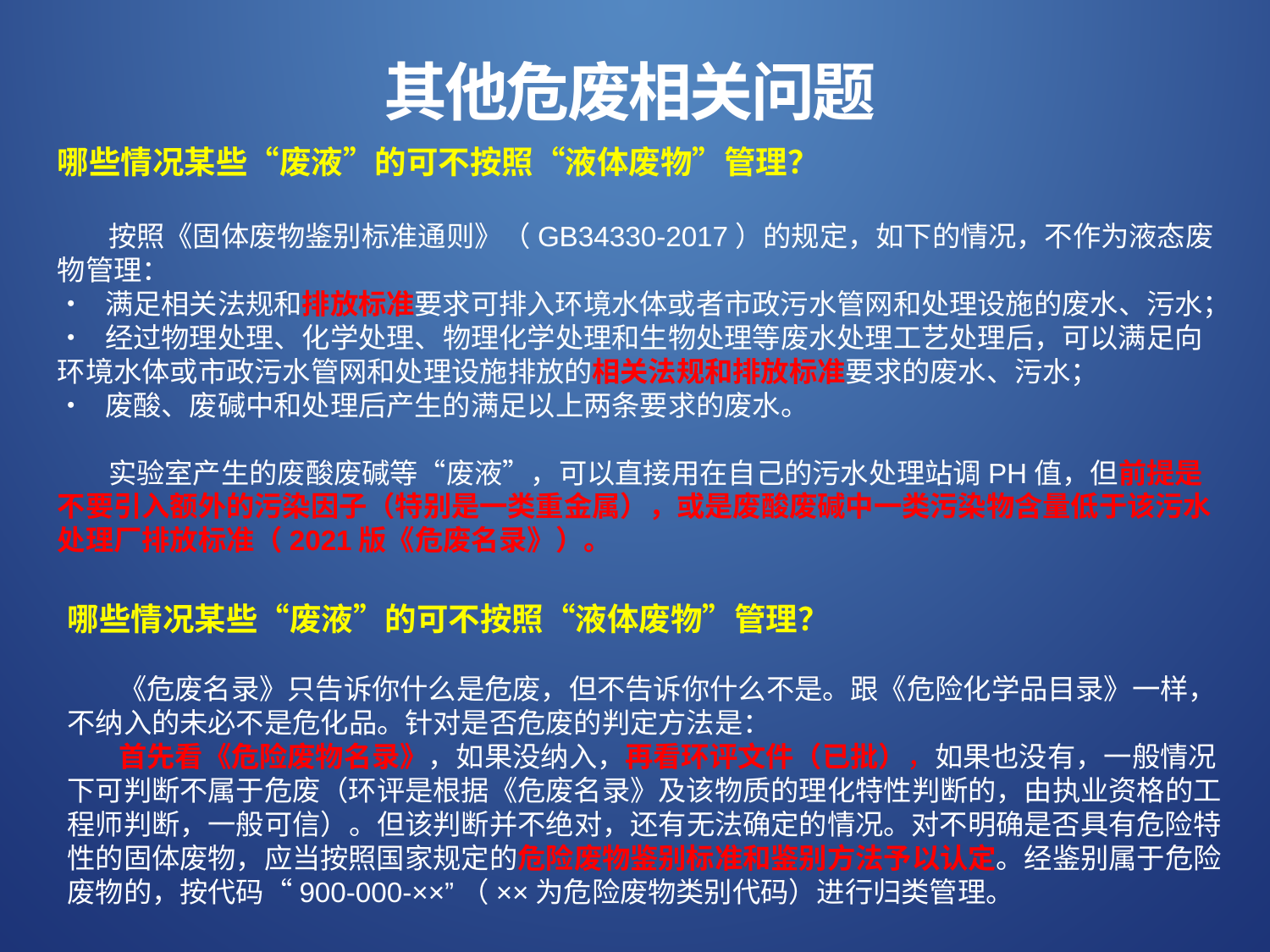

其他危废相关问题
哪些情况某些“废液”的可不按照“液体废物”管理？

       按照《固体废物鉴别标准通则》（GB34330-2017）的规定，如下的情况，不作为液态废物管理：
•  满足相关法规和排放标准要求可排入环境水体或者市政污水管网和处理设施的废水、污水；
•  经过物理处理、化学处理、物理化学处理和生物处理等废水处理工艺处理后，可以满足向环境水体或市政污水管网和处理设施排放的相关法规和排放标准要求的废水、污水；
•  废酸、废碱中和处理后产生的满足以上两条要求的废水。
       实验室产生的废酸废碱等“废液”，可以直接用在自己的污水处理站调PH值，但前提是不要引入额外的污染因子（特别是一类重金属），或是废酸废碱中一类污染物含量低于该污水处理厂排放标准（2021版《危废名录》）。
哪些情况某些“废液”的可不按照“液体废物”管理？

       《危废名录》只告诉你什么是危废，但不告诉你什么不是。跟《危险化学品目录》一样，不纳入的未必不是危化品。针对是否危废的判定方法是：
       首先看《危险废物名录》，如果没纳入，再看环评文件（已批），如果也没有，一般情况下可判断不属于危废（环评是根据《危废名录》及该物质的理化特性判断的，由执业资格的工程师判断，一般可信）。但该判断并不绝对，还有无法确定的情况。对不明确是否具有危险特性的固体废物，应当按照国家规定的危险废物鉴别标准和鉴别方法予以认定。经鉴别属于危险废物的，按代码“900-000-××”（××为危险废物类别代码）进行归类管理。